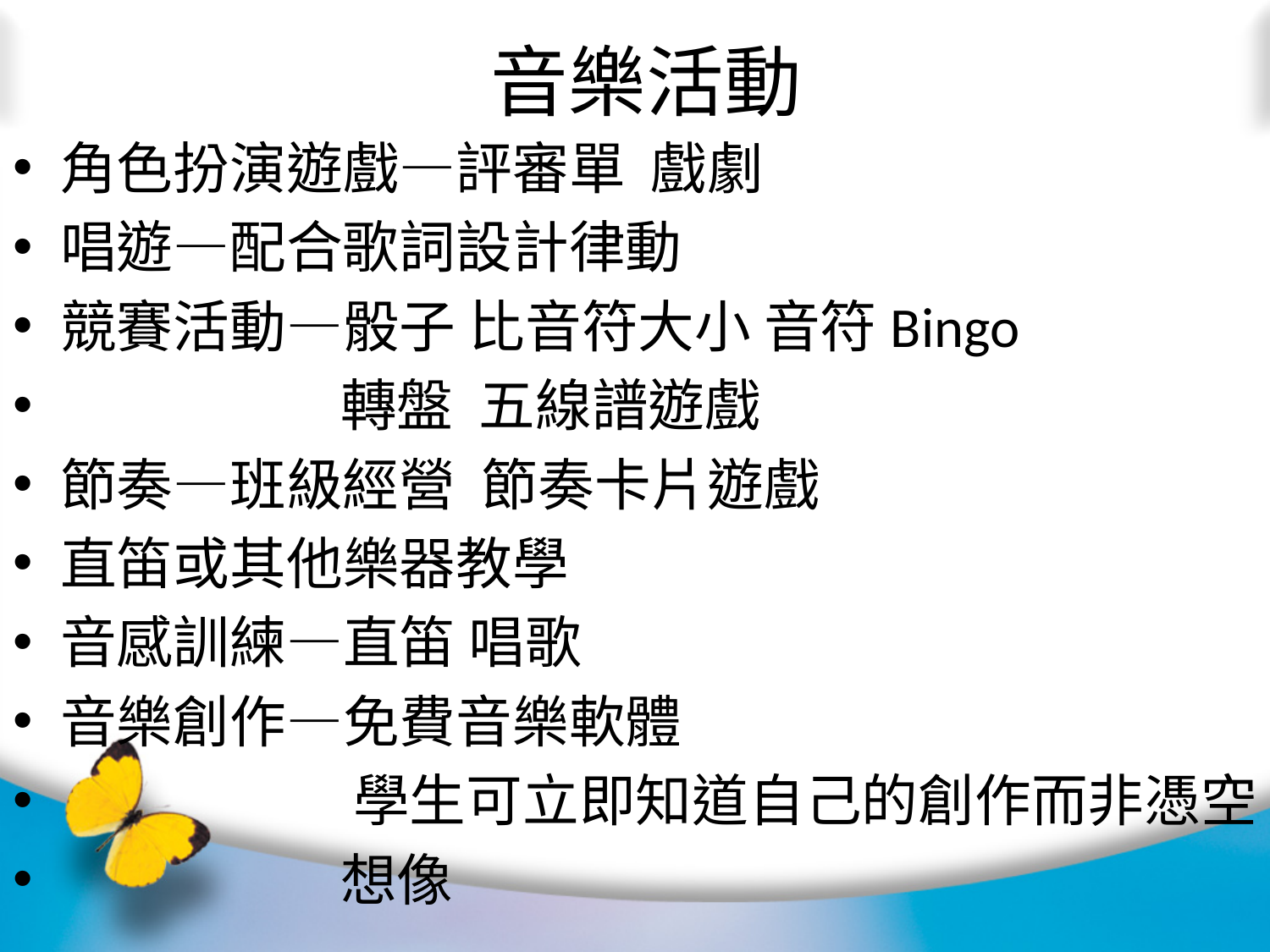

# 音樂活動
角色扮演遊戲—評審單  戲劇
唱遊—配合歌詞設計律動
競賽活動—骰子 比音符大小 音符Bingo
                     轉盤  五線譜遊戲
節奏—班級經營  節奏卡片遊戲
直笛或其他樂器教學
音感訓練—直笛 唱歌
音樂創作—免費音樂軟體
                      學生可立即知道自己的創作而非憑空
                     想像